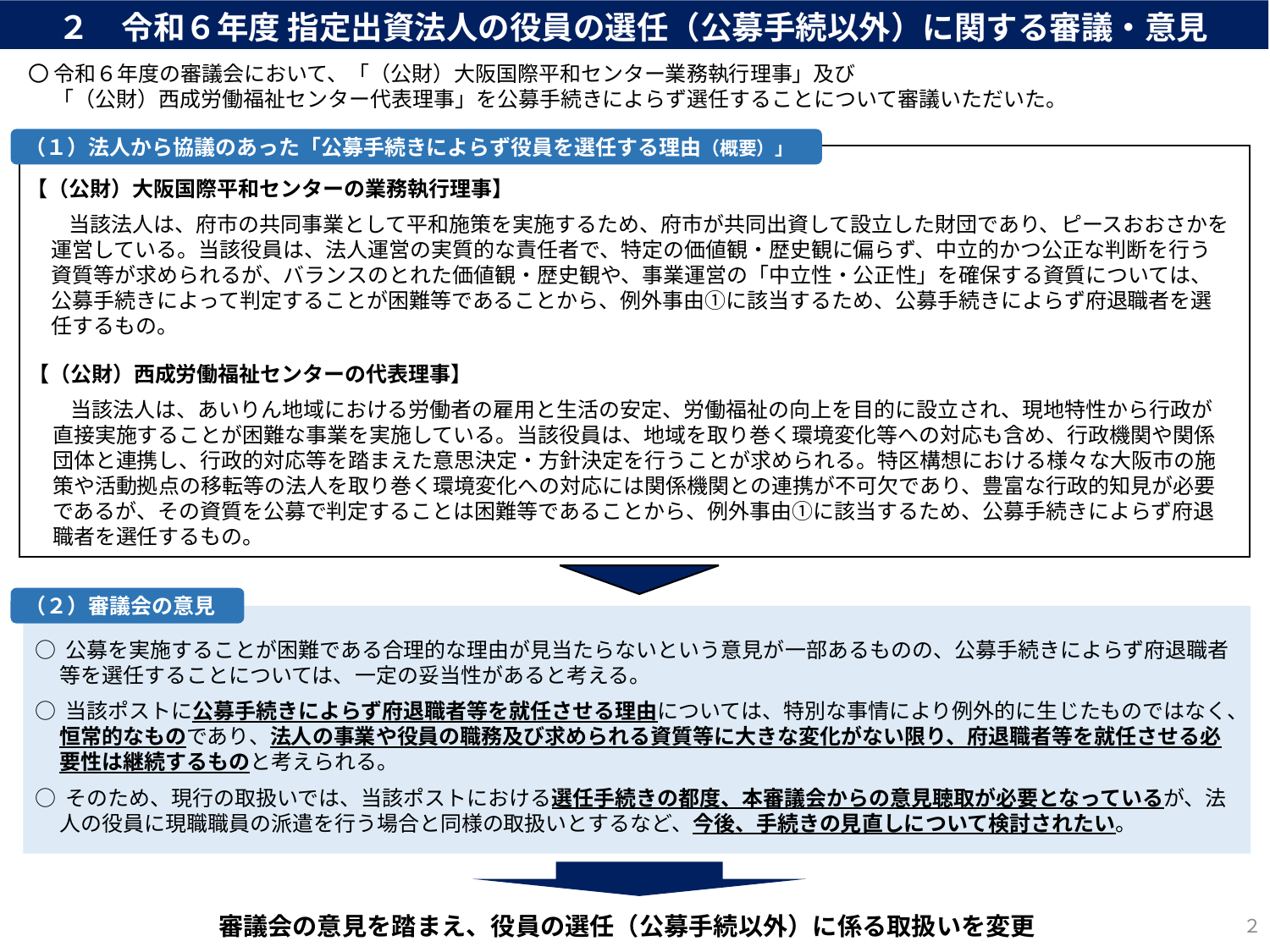

２　令和６年度 指定出資法人の役員の選任（公募手続以外）に関する審議・意見
〇 令和６年度の審議会において、「（公財）大阪国際平和センター業務執行理事」及び
「（公財）西成労働福祉センター代表理事」を公募手続きによらず選任することについて審議いただいた。

（１）法人から協議のあった「公募手続きによらず役員を選任する理由（概要）」

【（公財）大阪国際平和センターの業務執行理事】
　　当該法人は、府市の共同事業として平和施策を実施するため、府市が共同出資して設立した財団であり、ピースおおさかを運営している。当該役員は、法人運営の実質的な責任者で、特定の価値観・歴史観に偏らず、中立的かつ公正な判断を行う資質等が求められるが、バランスのとれた価値観・歴史観や、事業運営の「中立性・公正性」を確保する資質については、公募手続きによって判定することが困難等であることから、例外事由①に該当するため、公募手続きによらず府退職者を選任するもの。
【（公財）西成労働福祉センターの代表理事】
　　当該法人は、あいりん地域における労働者の雇用と生活の安定、労働福祉の向上を目的に設立され、現地特性から行政が直接実施することが困難な事業を実施している。当該役員は、地域を取り巻く環境変化等への対応も含め、行政機関や関係団体と連携し、行政的対応等を踏まえた意思決定・方針決定を行うことが求められる。特区構想における様々な大阪市の施策や活動拠点の移転等の法人を取り巻く環境変化への対応には関係機関との連携が不可欠であり、豊富な行政的知見が必要であるが、その資質を公募で判定することは困難等であることから、例外事由①に該当するため、公募手続きによらず府退職者を選任するもの。

（２）審議会の意見

○ 公募を実施することが困難である合理的な理由が見当たらないという意見が一部あるものの、公募手続きによらず府退職者等を選任することについては、一定の妥当性があると考える。
○ 当該ポストに公募手続きによらず府退職者等を就任させる理由については、特別な事情により例外的に生じたものではなく、恒常的なものであり、法人の事業や役員の職務及び求められる資質等に大きな変化がない限り、府退職者等を就任させる必要性は継続するものと考えられる。
○ そのため、現行の取扱いでは、当該ポストにおける選任手続きの都度、本審議会からの意見聴取が必要となっているが、法人の役員に現職職員の派遣を行う場合と同様の取扱いとするなど、今後、手続きの見直しについて検討されたい。

２
審議会の意見を踏まえ、役員の選任（公募手続以外）に係る取扱いを変更